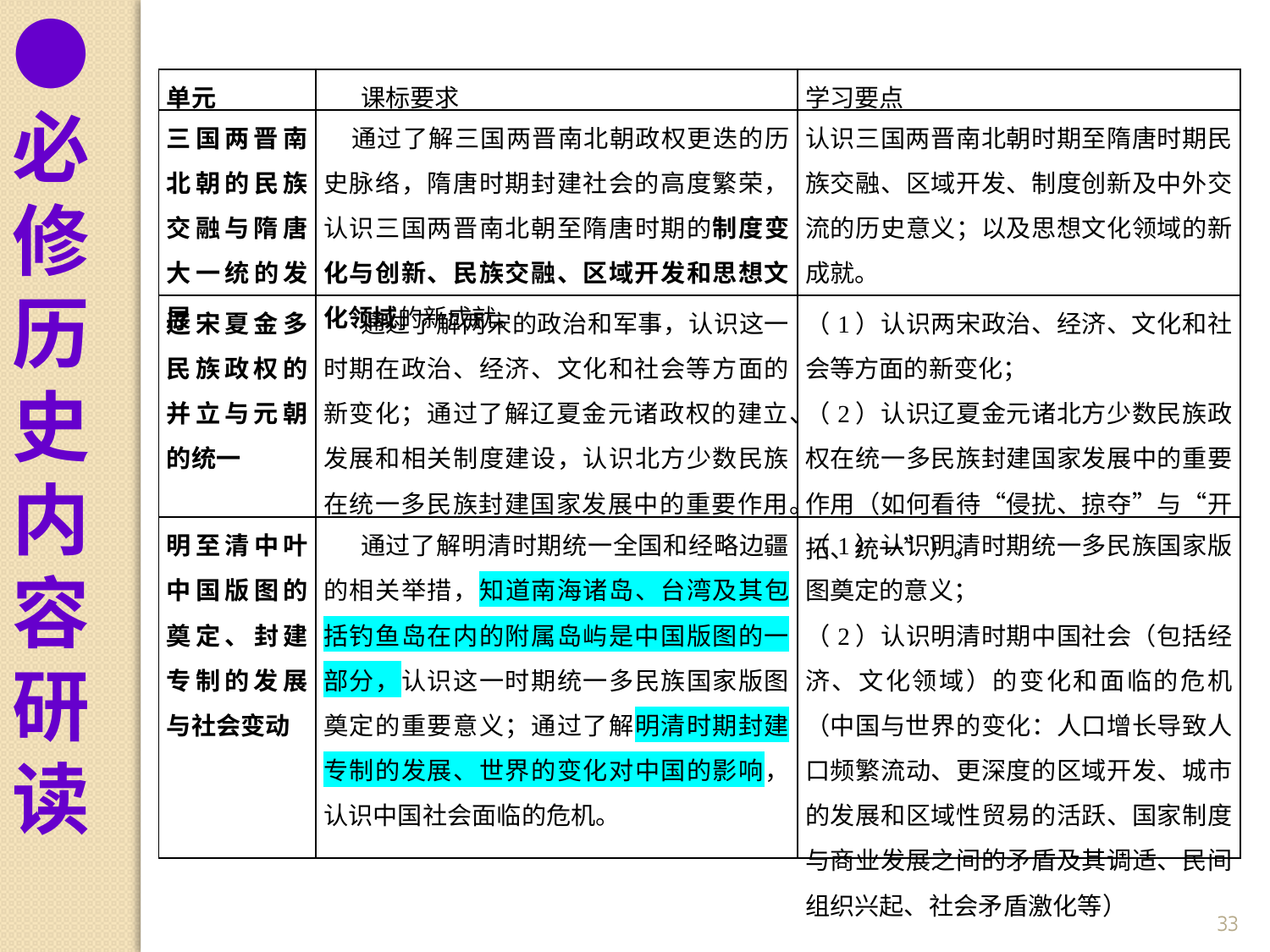

●必修历史内容研读
| 单元 | 课标要求 | 学习要点 |
| --- | --- | --- |
| 三国两晋南北朝的民族交融与隋唐大一统的发展 | 通过了解三国两晋南北朝政权更迭的历史脉络，隋唐时期封建社会的高度繁荣，认识三国两晋南北朝至隋唐时期的制度变化与创新、民族交融、区域开发和思想文化领域的新成就。 | 认识三国两晋南北朝时期至隋唐时期民族交融、区域开发、制度创新及中外交流的历史意义；以及思想文化领域的新成就。 |
| 辽宋夏金多民族政权的并立与元朝的统一 | 通过了解两宋的政治和军事，认识这一时期在政治、经济、文化和社会等方面的新变化；通过了解辽夏金元诸政权的建立、发展和相关制度建设，认识北方少数民族在统一多民族封建国家发展中的重要作用。 | （1）认识两宋政治、经济、文化和社会等方面的新变化； （2）认识辽夏金元诸北方少数民族政权在统一多民族封建国家发展中的重要作用（如何看待“侵扰、掠夺”与“开拓、统一”）。 |
| 明至清中叶中国版图的奠定、封建专制的发展与社会变动 | 通过了解明清时期统一全国和经略边疆的相关举措，知道南海诸岛、台湾及其包括钓鱼岛在内的附属岛屿是中国版图的一部分，认识这一时期统一多民族国家版图奠定的重要意义；通过了解明清时期封建专制的发展、世界的变化对中国的影响，认识中国社会面临的危机。 | （1）认识明清时期统一多民族国家版图奠定的意义； （2）认识明清时期中国社会（包括经济、文化领域）的变化和面临的危机（中国与世界的变化：人口增长导致人口频繁流动、更深度的区域开发、城市的发展和区域性贸易的活跃、国家制度与商业发展之间的矛盾及其调适、民间组织兴起、社会矛盾激化等） |
33